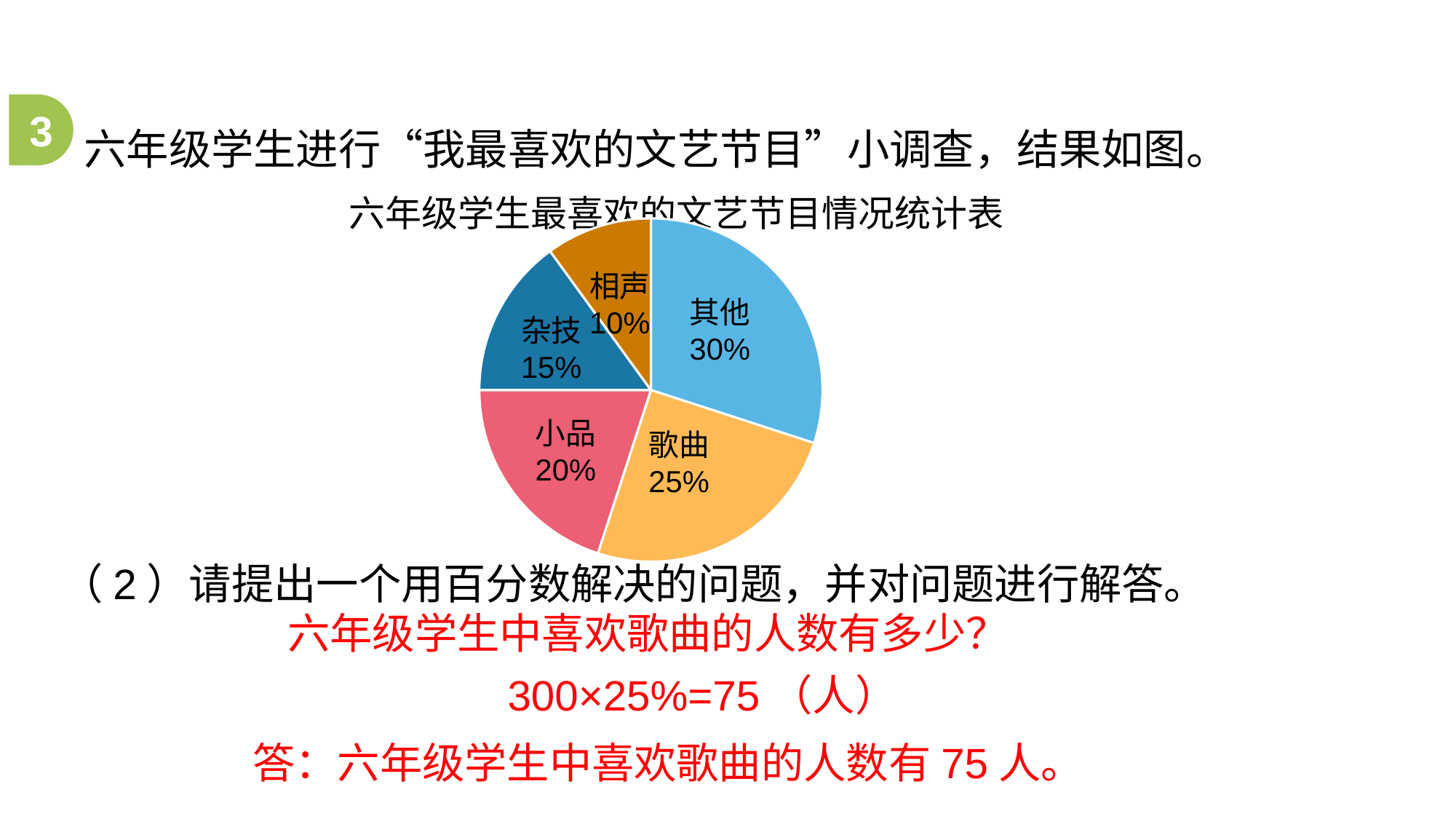

六年级学生进行“我最喜欢的文艺节目”小调查，结果如图。
3
六年级学生最喜欢的文艺节目情况统计表

### Chart

| Category | 列1 |
|---|---|
|  | 0.3 |
|  | 0.25 |
|  | 0.2 |
|  | 0.15 |
|  | 0.1 |
相声
10%
其他
30%
杂技
15%
小品
20%
歌曲
25%
（2）请提出一个用百分数解决的问题，并对问题进行解答。
六年级学生中喜欢歌曲的人数有多少？
300×25%=75（人）
答：六年级学生中喜欢歌曲的人数有75人。